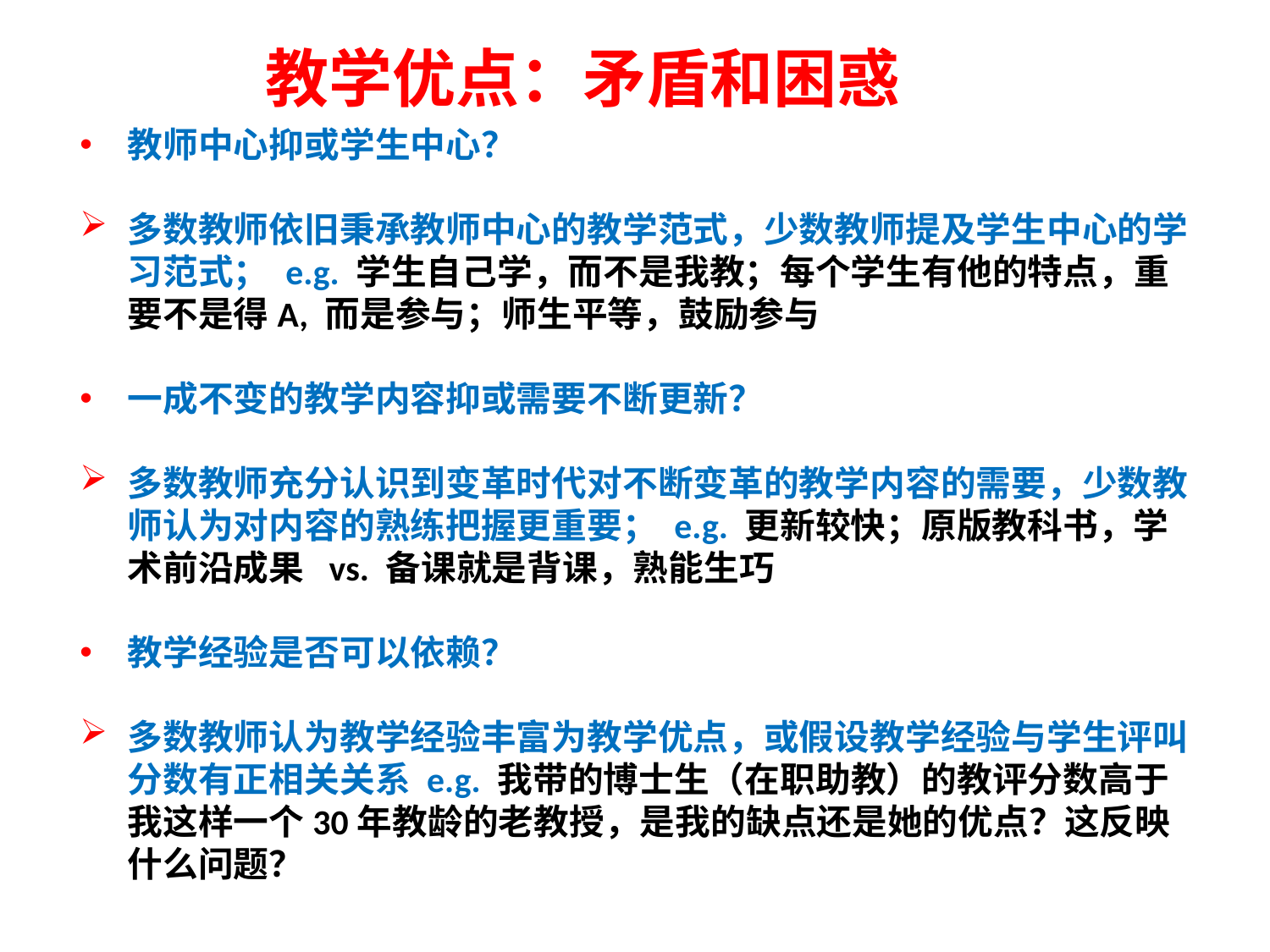

# 教学优点：矛盾和困惑
教师中心抑或学生中心？
多数教师依旧秉承教师中心的教学范式，少数教师提及学生中心的学习范式； e.g. 学生自己学，而不是我教；每个学生有他的特点，重要不是得A, 而是参与；师生平等，鼓励参与
一成不变的教学内容抑或需要不断更新？
多数教师充分认识到变革时代对不断变革的教学内容的需要，少数教师认为对内容的熟练把握更重要； e.g. 更新较快；原版教科书，学术前沿成果  vs. 备课就是背课，熟能生巧
教学经验是否可以依赖？
多数教师认为教学经验丰富为教学优点，或假设教学经验与学生评叫分数有正相关关系 e.g. 我带的博士生（在职助教）的教评分数高于我这样一个30年教龄的老教授，是我的缺点还是她的优点？这反映什么问题？